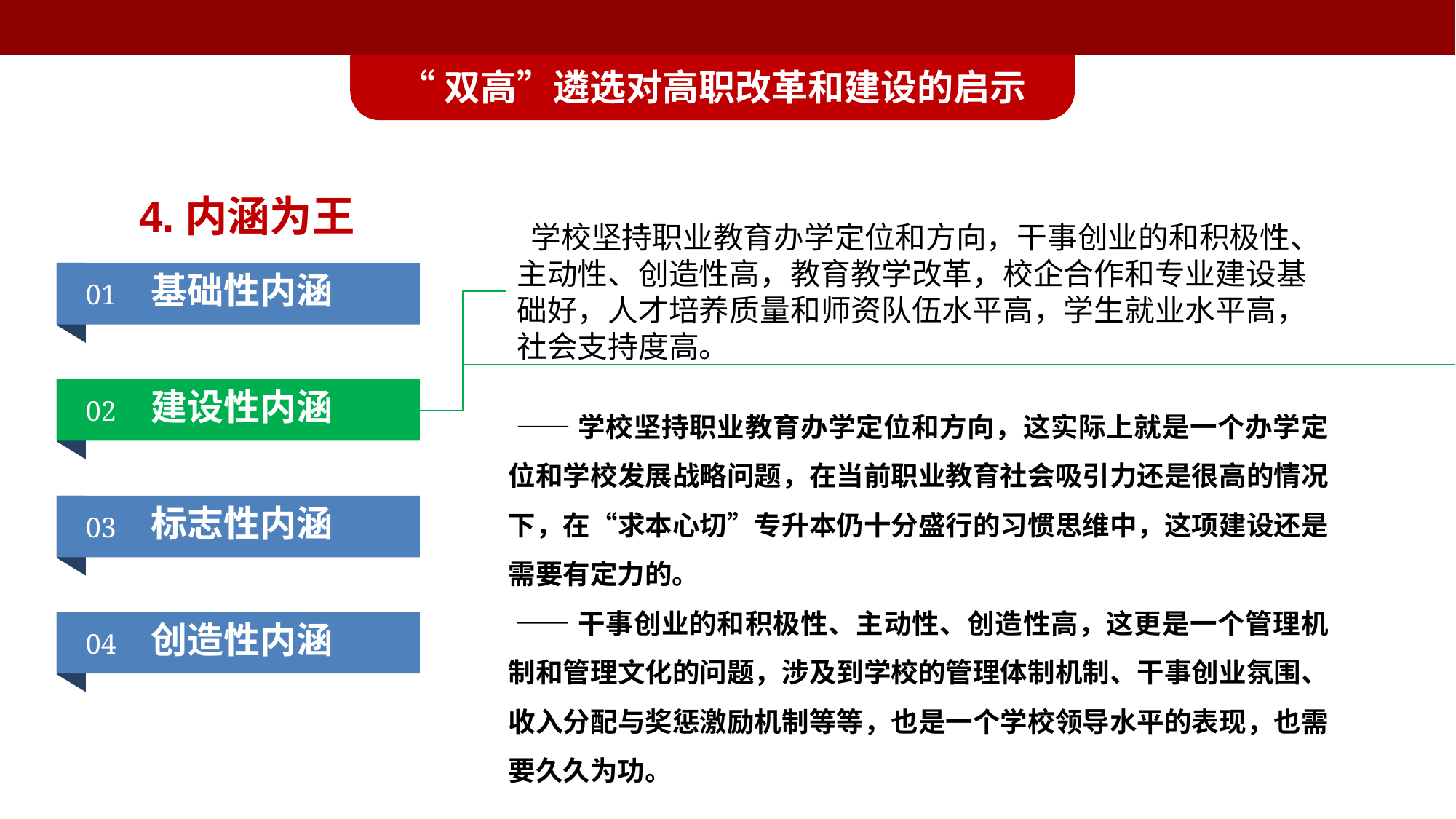

“双高”遴选对高职改革和建设的启示
4.内涵为王
 学校坚持职业教育办学定位和方向，干事创业的和积极性、主动性、创造性高，教育教学改革，校企合作和专业建设基础好，人才培养质量和师资队伍水平高，学生就业水平高，社会支持度高。

基础性内涵
01

建设性内涵
02
标志性内涵

03
创造性内涵

04
 ——学校坚持职业教育办学定位和方向，这实际上就是一个办学定位和学校发展战略问题，在当前职业教育社会吸引力还是很高的情况下，在“求本心切”专升本仍十分盛行的习惯思维中，这项建设还是需要有定力的。
 ——干事创业的和积极性、主动性、创造性高，这更是一个管理机制和管理文化的问题，涉及到学校的管理体制机制、干事创业氛围、收入分配与奖惩激励机制等等，也是一个学校领导水平的表现，也需要久久为功。